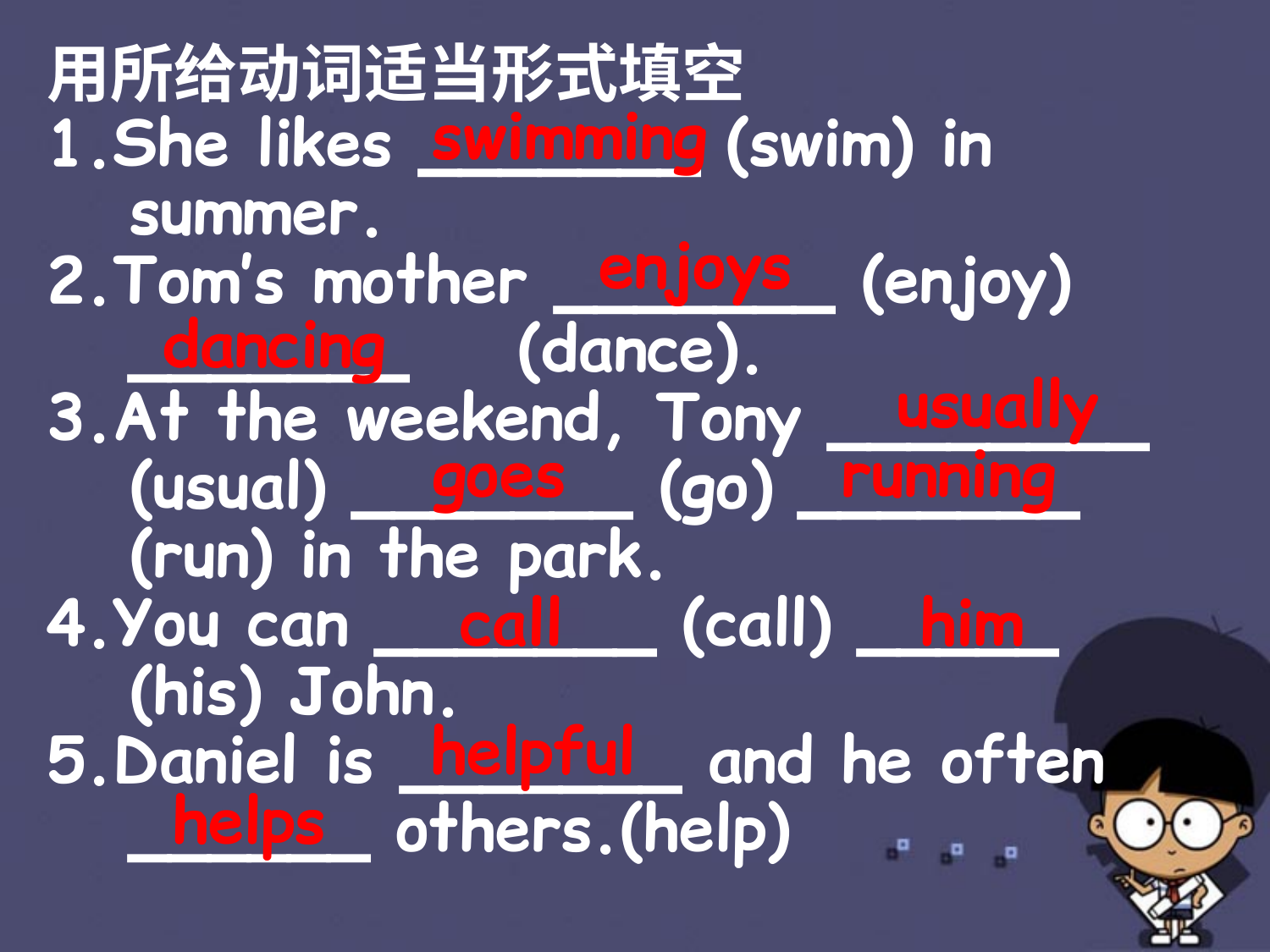

用所给动词适当形式填空
1.She likes _______ (swim) in
   summer.
2.Tom’s mother _______ (enjoy)
   _______    (dance).
3.At the weekend, Tony ________
   (usual) _______ (go) _______
   (run) in the park.
4.You can _______ (call) _____
   (his) John.
5.Daniel is _______ and he often
   ______ others.(help)
swimming
enjoys
dancing
usually
goes          running
 call             him
helpful
helps